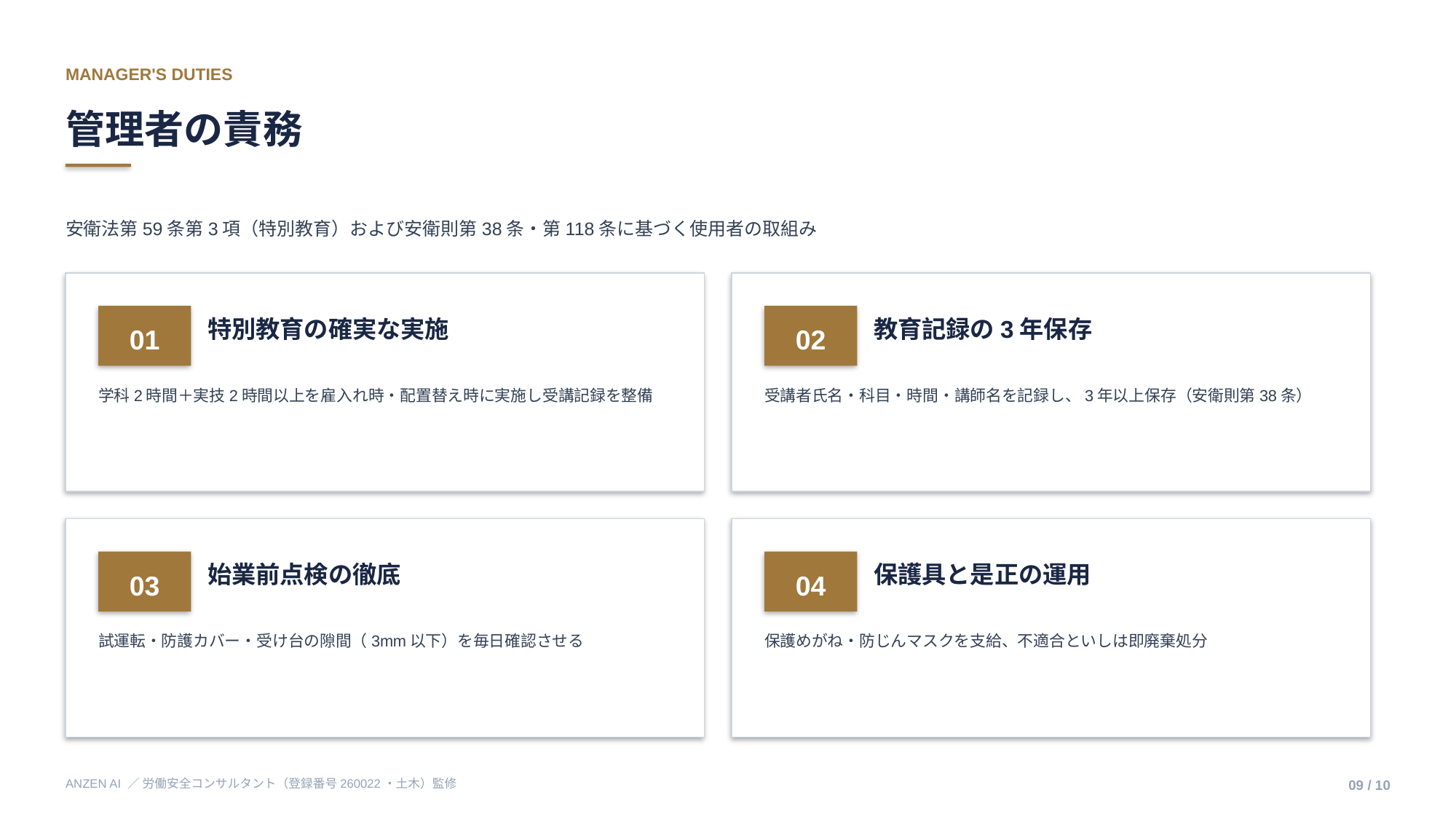

MANAGER'S DUTIES
管理者の責務

安衛法第59条第3項（特別教育）および安衛則第38条・第118条に基づく使用者の取組み

01

02
特別教育の確実な実施
教育記録の3年保存
学科2時間＋実技2時間以上を雇入れ時・配置替え時に実施し受講記録を整備
受講者氏名・科目・時間・講師名を記録し、3年以上保存（安衛則第38条）

03

04
始業前点検の徹底
保護具と是正の運用
試運転・防護カバー・受け台の隙間（3mm以下）を毎日確認させる
保護めがね・防じんマスクを支給、不適合といしは即廃棄処分
ANZEN AI ／ 労働安全コンサルタント（登録番号260022・土木）監修
09 / 10